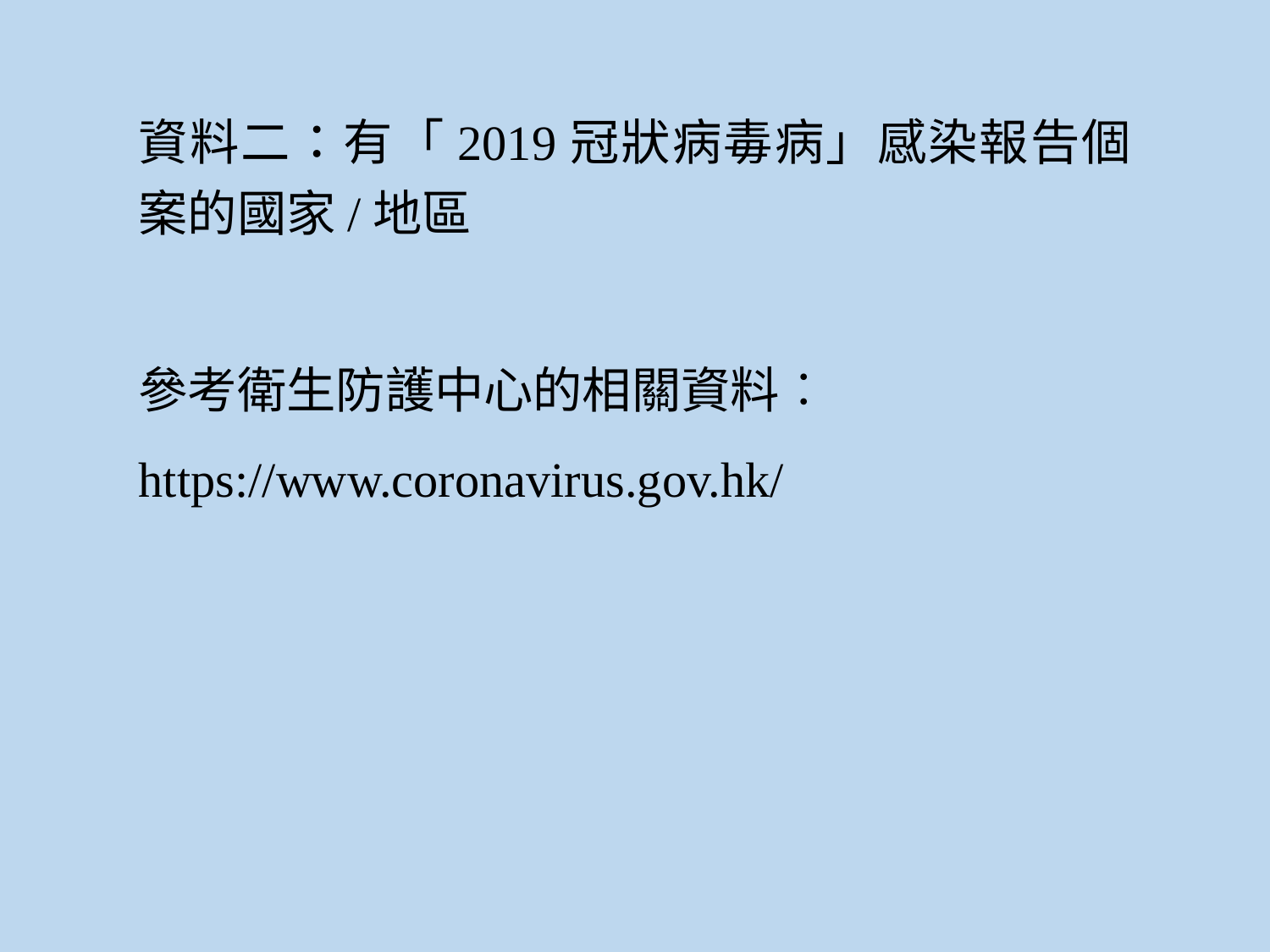

資料二：有「2019冠狀病毒病」感染報告個案的國家/地區

參考衛生防護中心的相關資料︰
https://www.coronavirus.gov.hk/